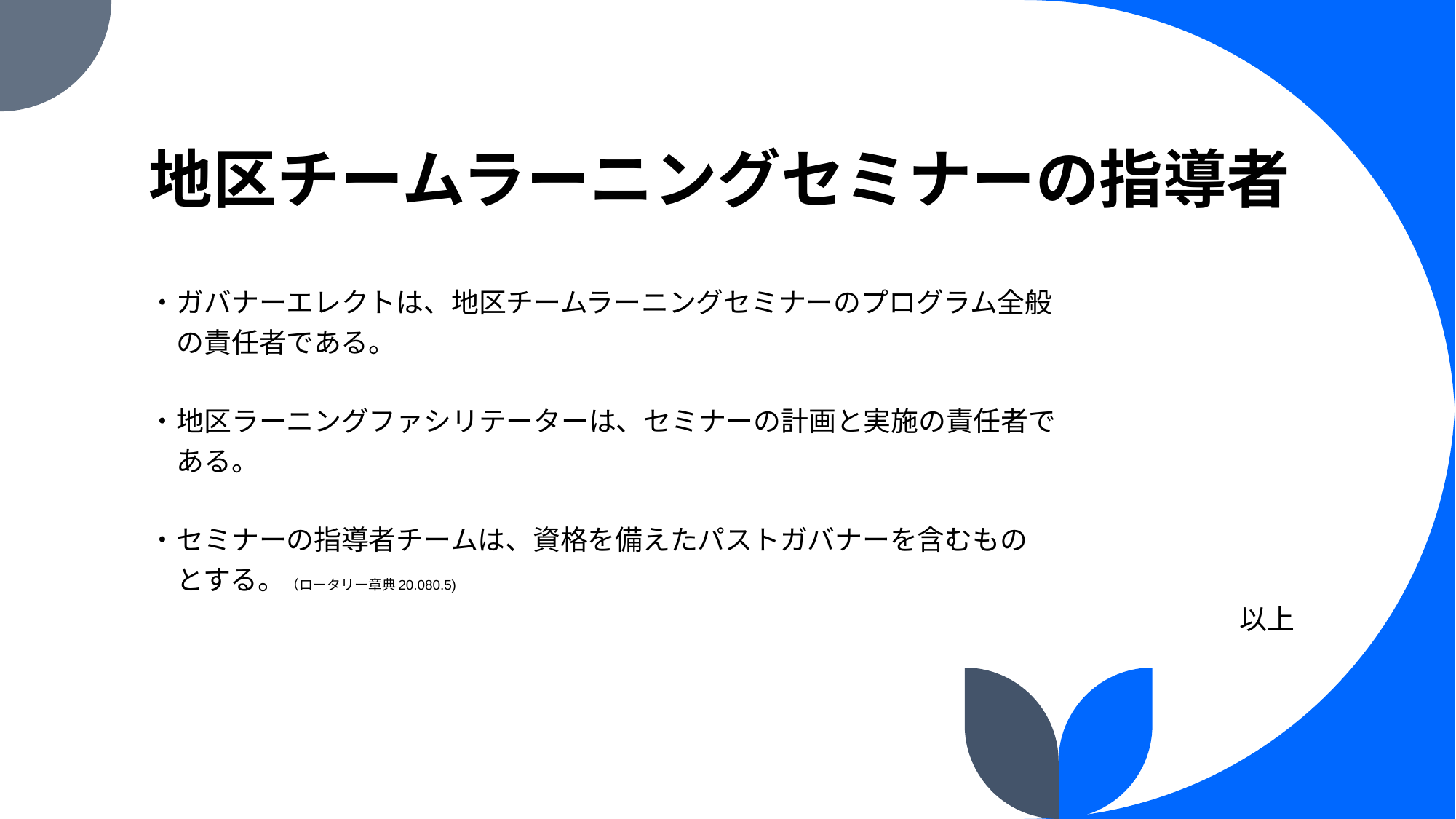

# 地区チームラーニングセミナーの指導者

・ガバナーエレクトは、地区チームラーニングセミナーのプログラム全般
　の責任者である。

・地区ラーニングファシリテーターは、セミナーの計画と実施の責任者で
　ある。

・セミナーの指導者チームは、資格を備えたパストガバナーを含むもの
　とする。（ロータリー章典20.080.5)
以上